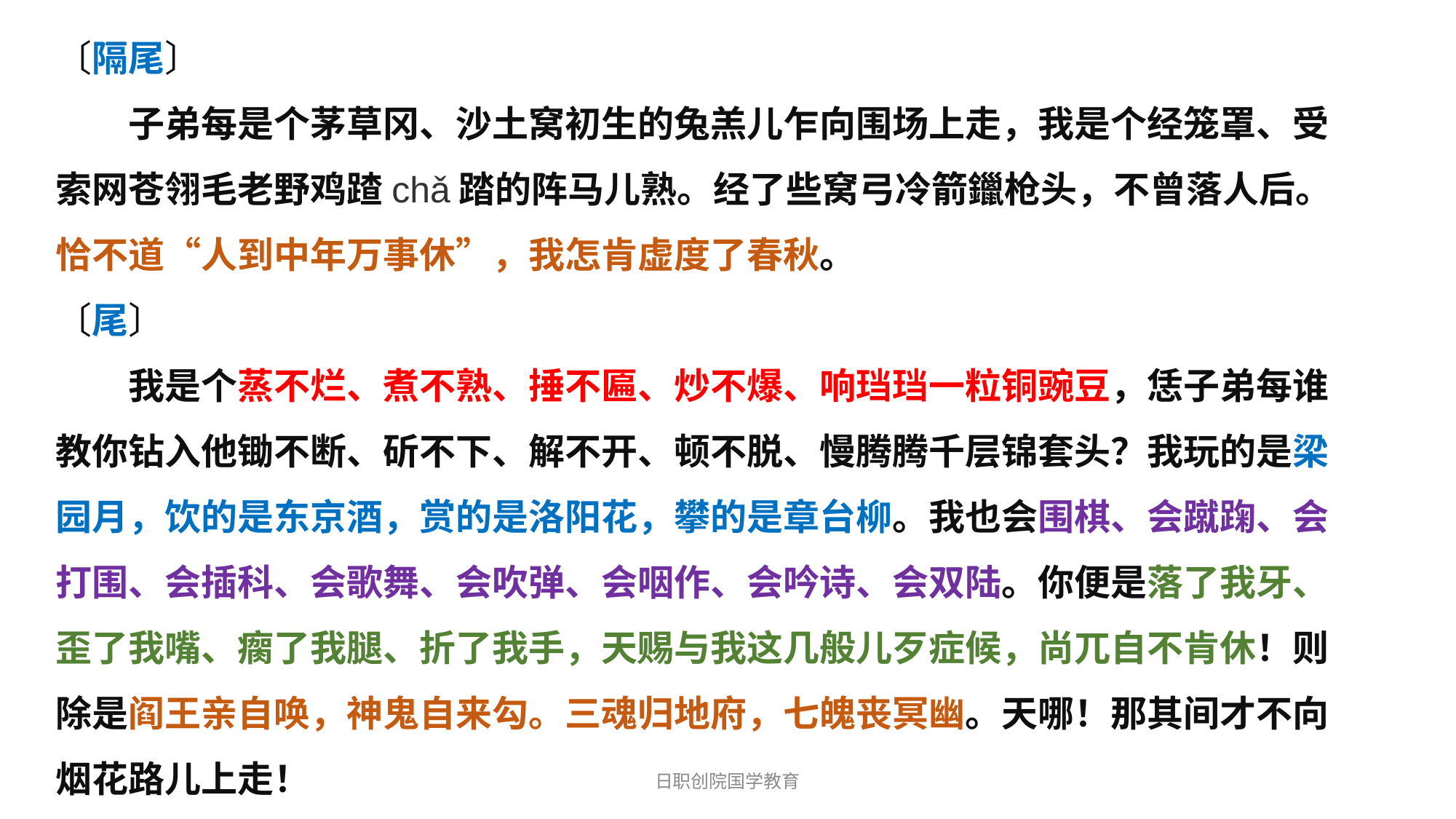

〔隔尾〕
　　子弟每是个茅草冈、沙土窝初生的兔羔儿乍向围场上走，我是个经笼罩、受索网苍翎毛老野鸡蹅chǎ踏的阵马儿熟。经了些窝弓冷箭鑞枪头，不曾落人后。恰不道“人到中年万事休”，我怎肯虚度了春秋。
〔尾〕
　　我是个蒸不烂、煮不熟、捶不匾、炒不爆、响珰珰一粒铜豌豆，恁子弟每谁教你钻入他锄不断、斫不下、解不开、顿不脱、慢腾腾千层锦套头？我玩的是梁园月，饮的是东京酒，赏的是洛阳花，攀的是章台柳。我也会围棋、会蹴踘、会打围、会插科、会歌舞、会吹弹、会咽作、会吟诗、会双陆。你便是落了我牙、歪了我嘴、瘸了我腿、折了我手，天赐与我这几般儿歹症候，尚兀自不肯休！则除是阎王亲自唤，神鬼自来勾。三魂归地府，七魄丧冥幽。天哪！那其间才不向烟花路儿上走！
日职创院国学教育